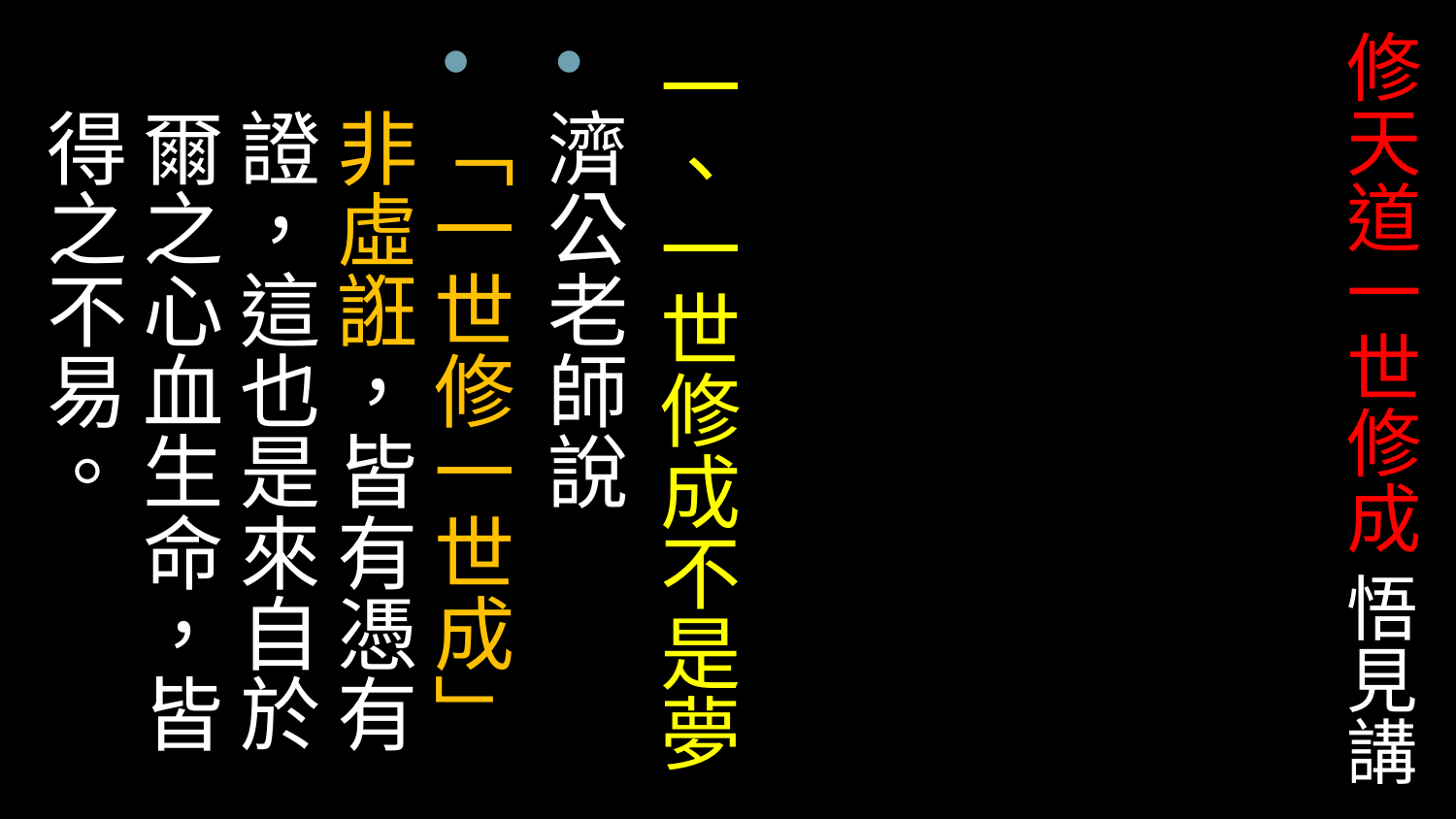

# 修天道一世修成 悟見講
一、一世修成不是夢
濟公老師說
「一世修一世成」非虛誑，皆有憑有證，這也是來自於爾之心血生命，皆得之不易。